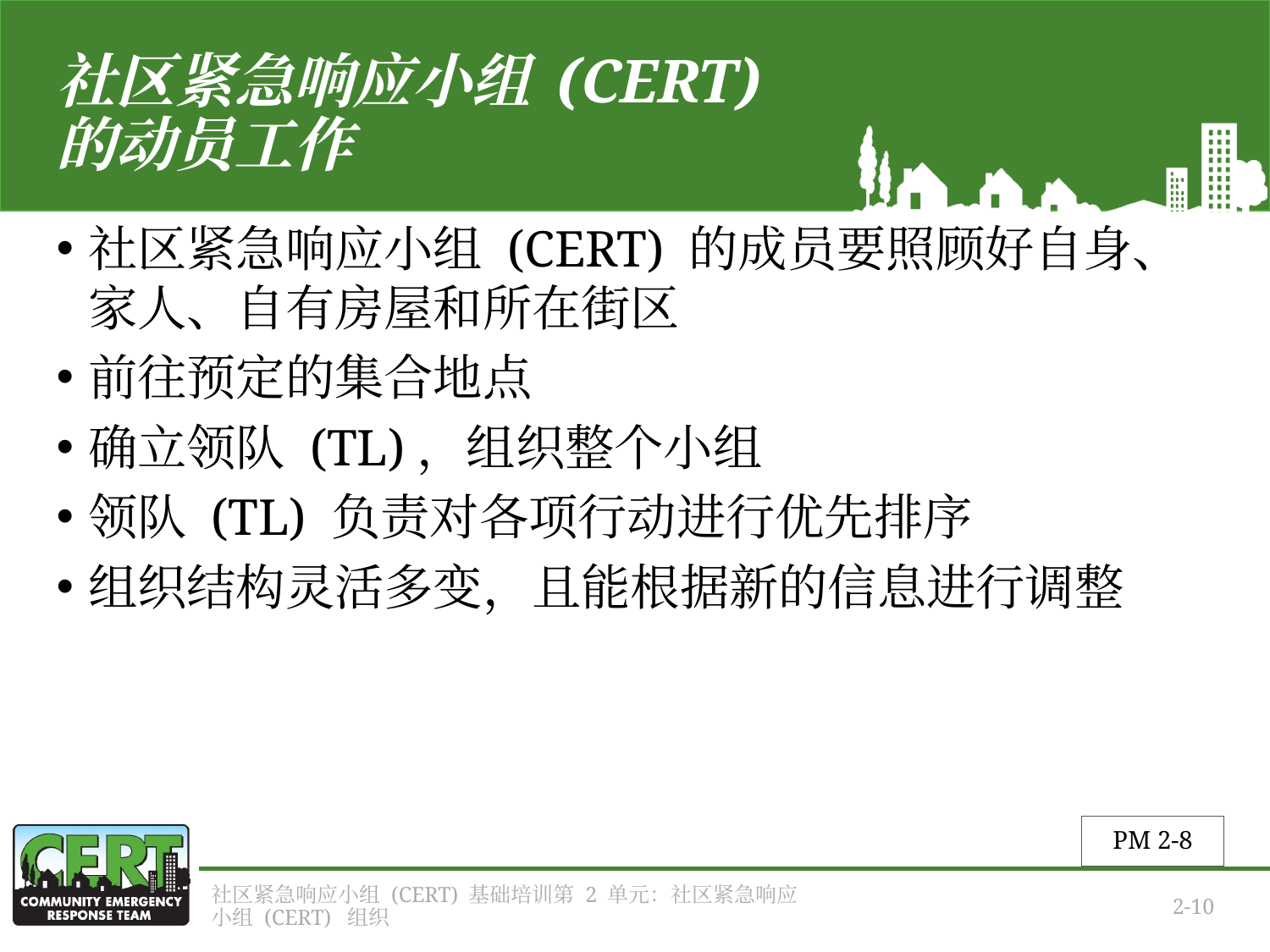

# 社区紧急响应小组 (CERT) 的动员工作
社区紧急响应小组 (CERT) 的成员要照顾好自身、家人、自有房屋和所在街区
前往预定的集合地点
确立领队 (TL)，组织整个小组
领队 (TL) 负责对各项行动进行优先排序
组织结构灵活多变，且能根据新的信息进行调整
PM 2-8
社区紧急响应小组 (CERT) 基础培训第 2 单元：社区紧急响应小组 (CERT)  组织
2-10